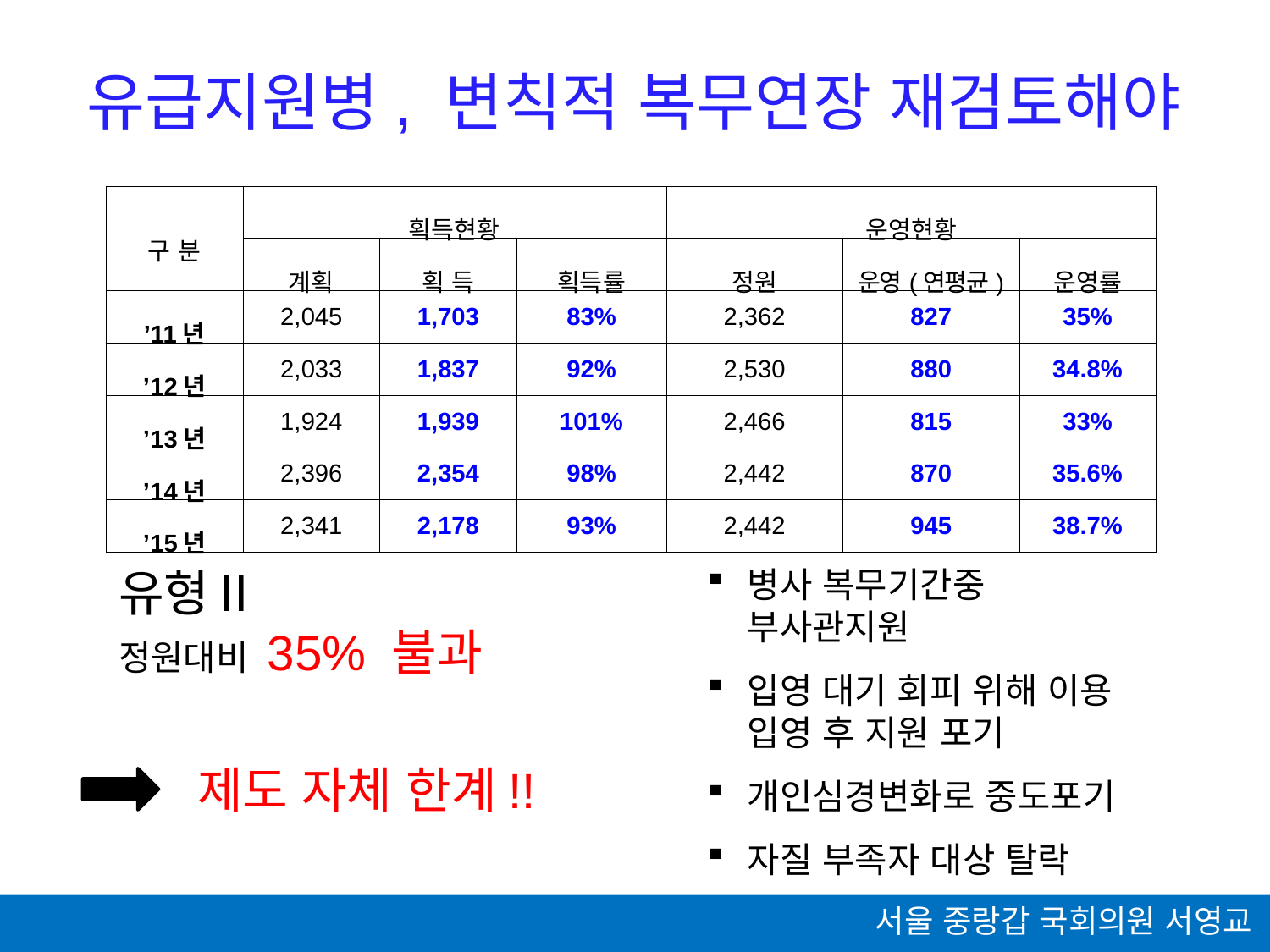

유급지원병, 변칙적 복무연장 재검토해야
| 구 분 | 획득현황 |  |  | 운영현황 |  |  |
| --- | --- | --- | --- | --- | --- | --- |
|  | 계획 | 획 득 | 획득률 | 정원 | 운영(연평균) | 운영률 |
| ’11년 | 2,045 | 1,703 | 83% | 2,362 | 827 | 35% |
| ’12년 | 2,033 | 1,837 | 92% | 2,530 | 880 | 34.8% |
| ’13년 | 1,924 | 1,939 | 101% | 2,466 | 815 | 33% |
| ’14년 | 2,396 | 2,354 | 98% | 2,442 | 870 | 35.6% |
| ’15년 | 2,341 | 2,178 | 93% | 2,442 | 945 | 38.7% |
유형Ⅱ
정원대비 35% 불과
병사 복무기간중 부사관지원

입영 대기 회피 위해 이용 입영 후 지원 포기

개인심경변화로 중도포기

자질 부족자 대상 탈락
제도 자체 한계!!

서울 중랑갑 국회의원 서영교